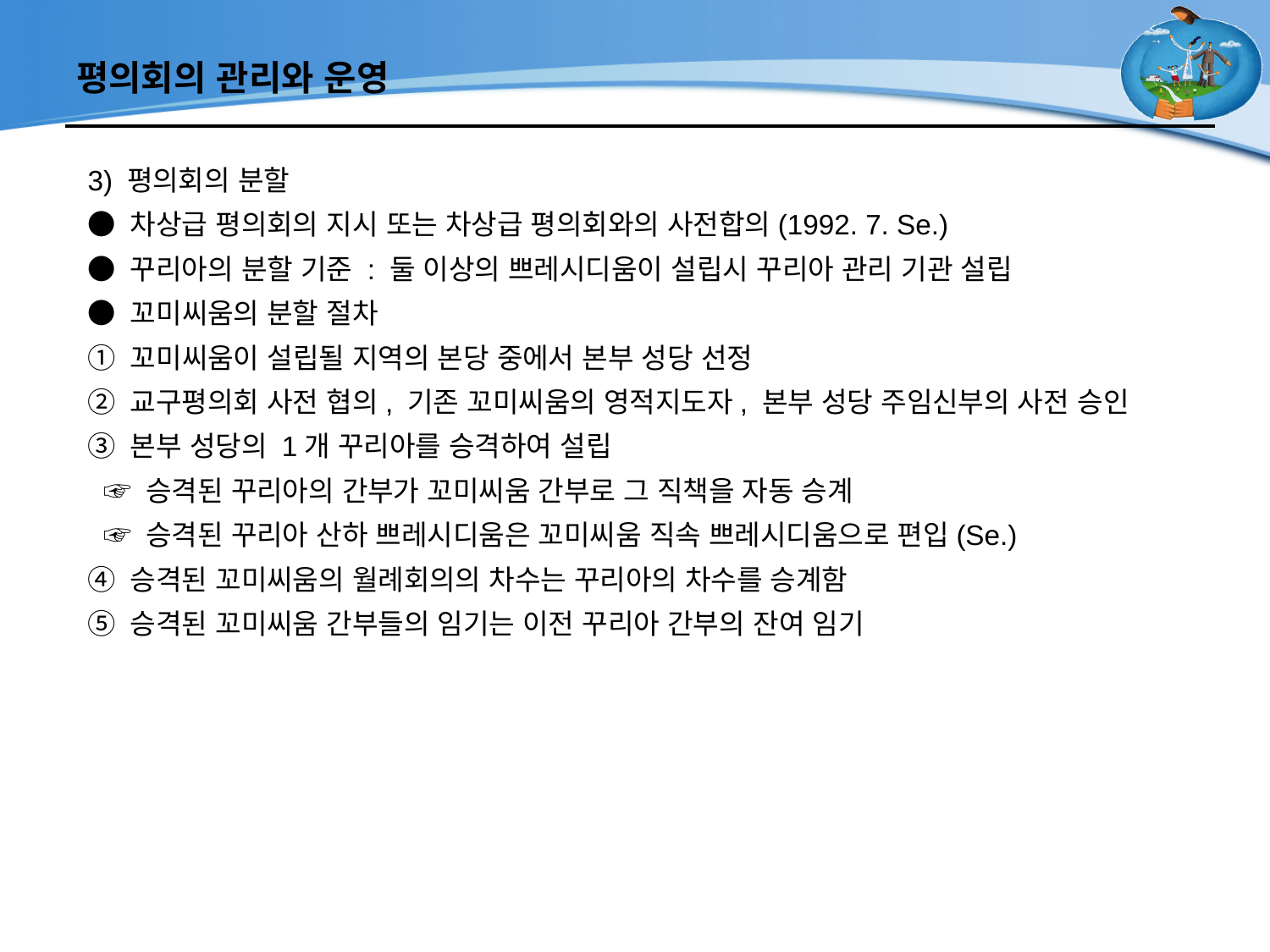

# 평의회의 관리와 운영
3) 평의회의 분할
● 차상급 평의회의 지시 또는 차상급 평의회와의 사전합의(1992. 7. Se.)
● 꾸리아의 분할 기준 : 둘 이상의 쁘레시디움이 설립시 꾸리아 관리 기관 설립
● 꼬미씨움의 분할 절차
① 꼬미씨움이 설립될 지역의 본당 중에서 본부 성당 선정
② 교구평의회 사전 협의, 기존 꼬미씨움의 영적지도자, 본부 성당 주임신부의 사전 승인
③ 본부 성당의 1개 꾸리아를 승격하여 설립
  ☞ 승격된 꾸리아의 간부가 꼬미씨움 간부로 그 직책을 자동 승계
  ☞ 승격된 꾸리아 산하 쁘레시디움은 꼬미씨움 직속 쁘레시디움으로 편입(Se.)
④ 승격된 꼬미씨움의 월례회의의 차수는 꾸리아의 차수를 승계함
⑤ 승격된 꼬미씨움 간부들의 임기는 이전 꾸리아 간부의 잔여 임기